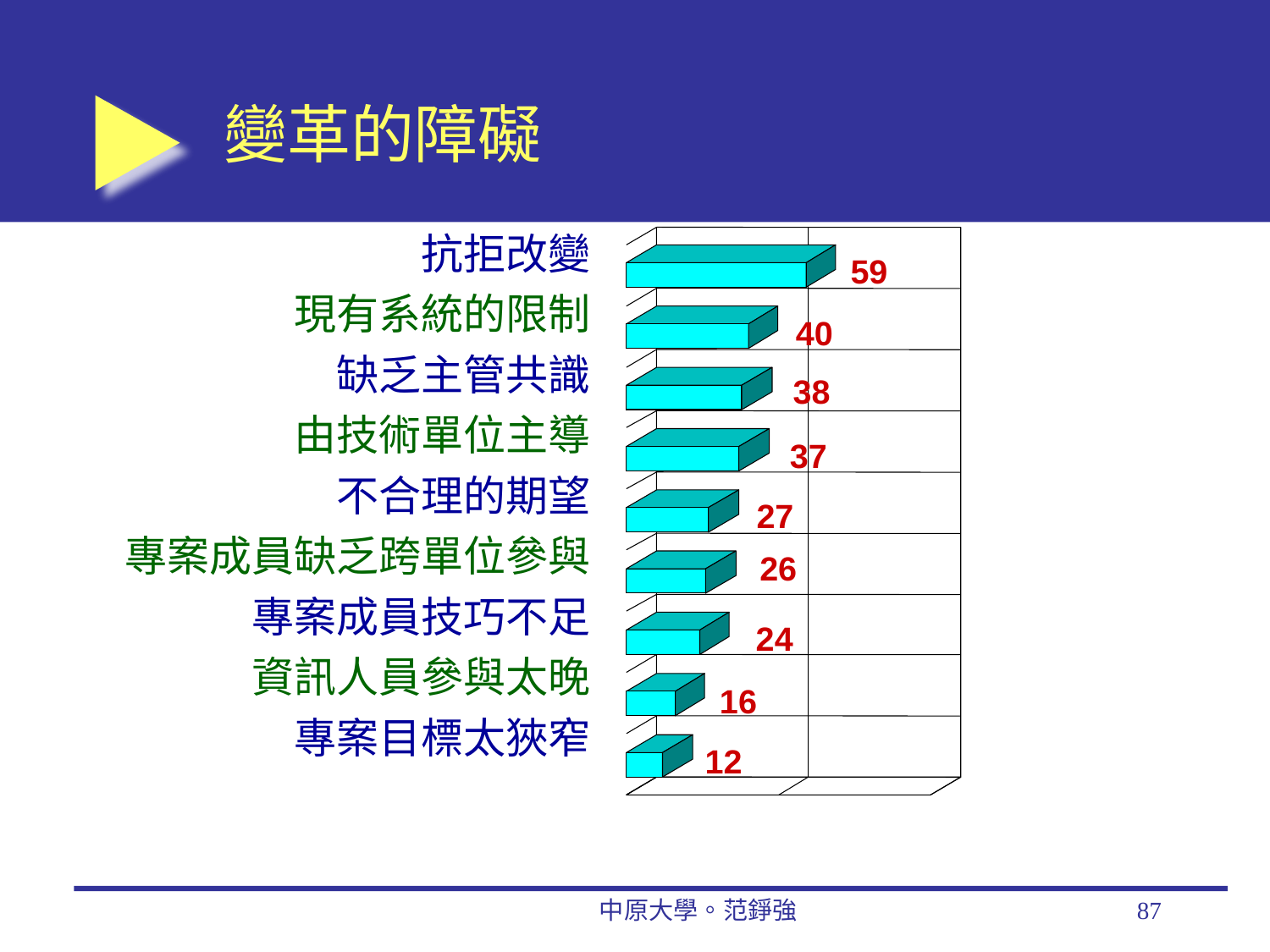

# 變革的障礙
抗拒改變
現有系統的限制
缺乏主管共識
由技術單位主導
不合理的期望
專案成員缺乏跨單位參與
專案成員技巧不足
資訊人員參與太晚
專案目標太狹窄

59

40

38

37

27

26

24

16

12

中原大學。范錚強
87